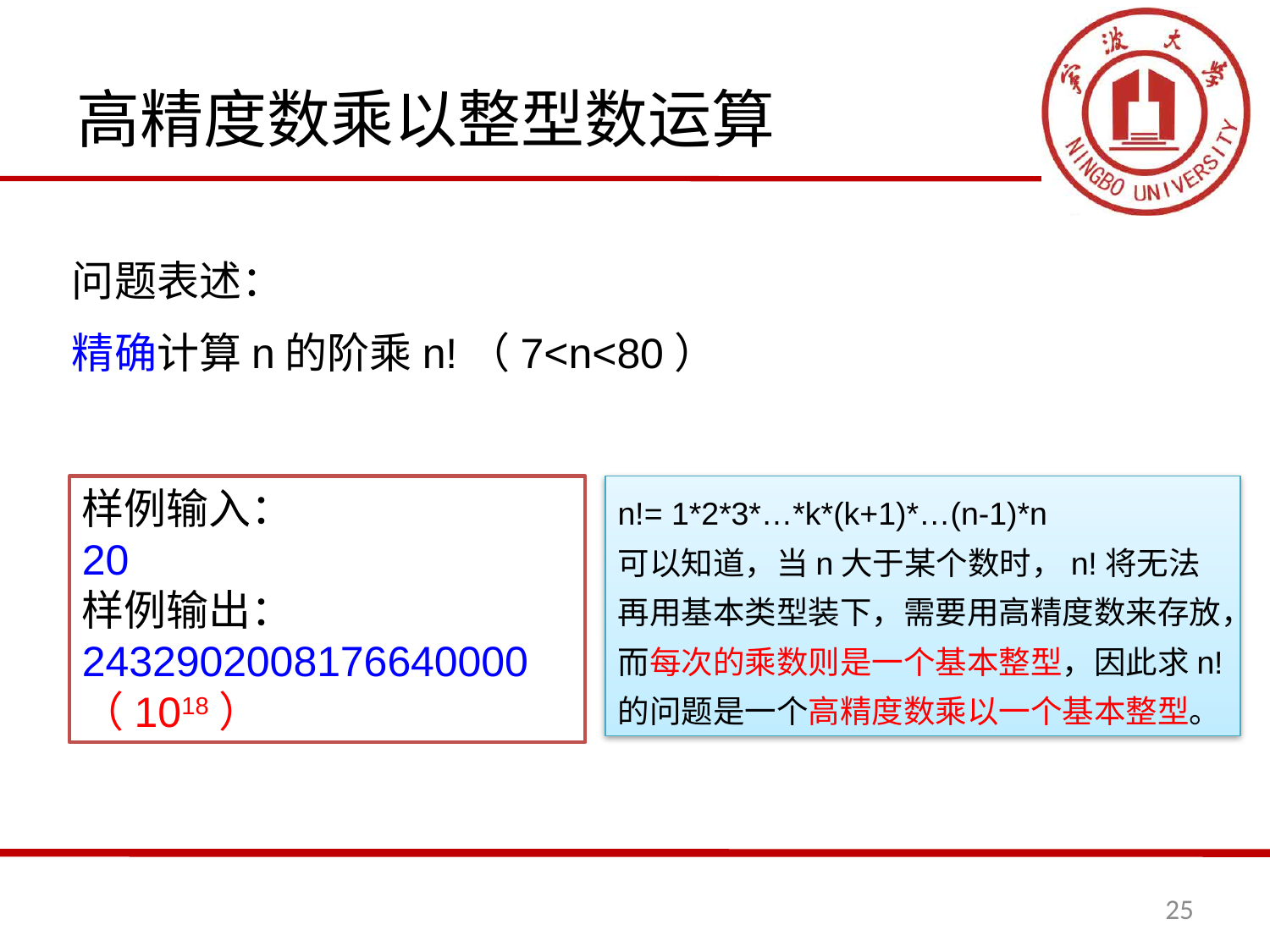

# 高精度数乘以整型数运算
问题表述：
精确计算n的阶乘n!（7<n<80）
样例输入：
20
样例输出：
2432902008176640000
（1018）
n!= 1*2*3*…*k*(k+1)*…(n-1)*n
可以知道，当n大于某个数时，n!将无法再用基本类型装下，需要用高精度数来存放，而每次的乘数则是一个基本整型，因此求n!的问题是一个高精度数乘以一个基本整型。
25